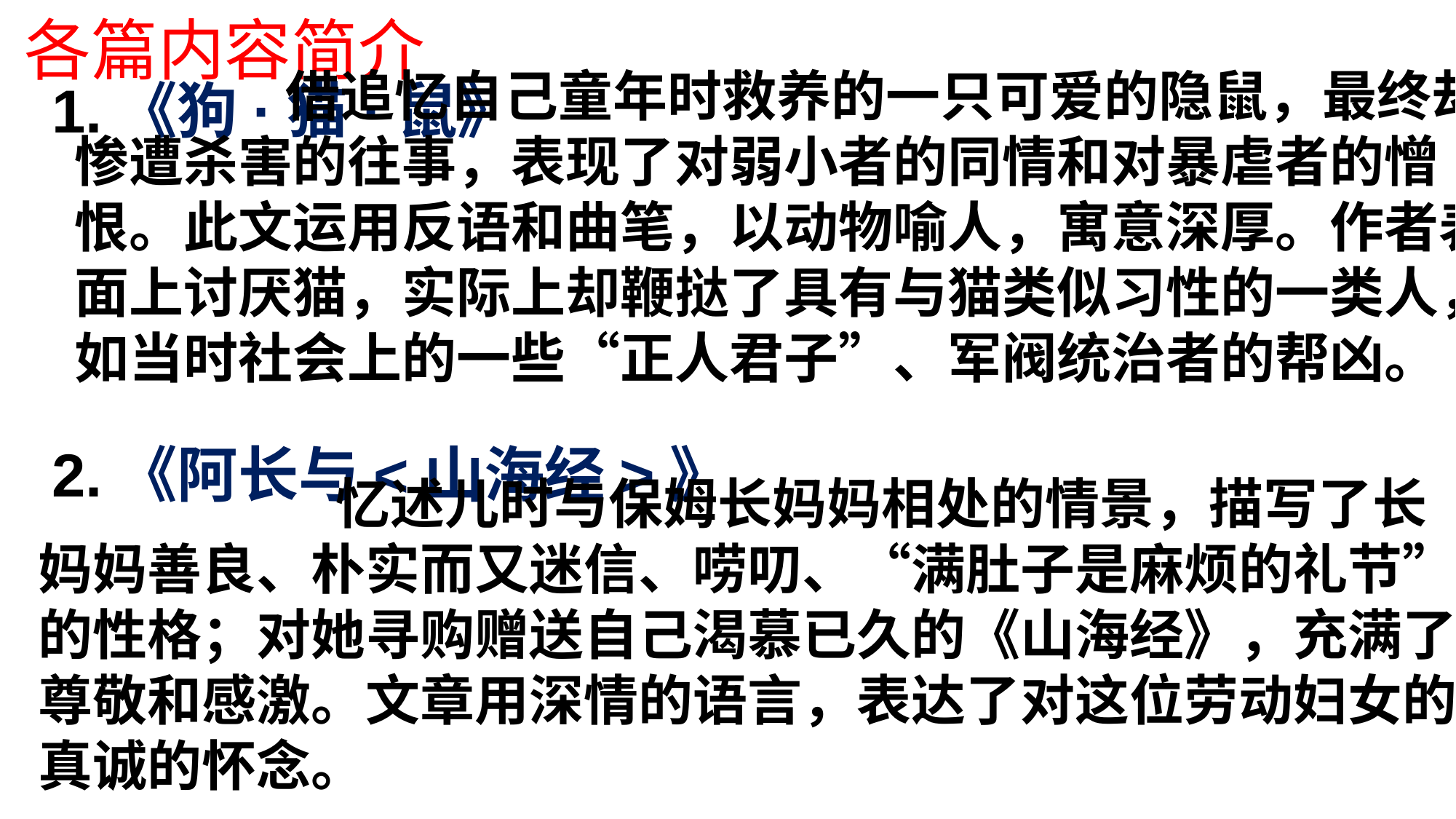

# 各篇内容简介
                借追忆自己童年时救养的一只可爱的隐鼠，最终却惨遭杀害的往事，表现了对弱小者的同情和对暴虐者的憎恨。此文运用反语和曲笔，以动物喻人，寓意深厚。作者表面上讨厌猫，实际上却鞭挞了具有与猫类似习性的一类人，如当时社会上的一些“正人君子”、军阀统治者的帮凶。
1.《狗·猫·鼠》

2.《阿长与<山海经>》
                       忆述儿时与保姆长妈妈相处的情景，描写了长妈妈善良、朴实而又迷信、唠叨、“满肚子是麻烦的礼节”的性格；对她寻购赠送自己渴慕已久的《山海经》，充满了尊敬和感激。文章用深情的语言，表达了对这位劳动妇女的真诚的怀念。